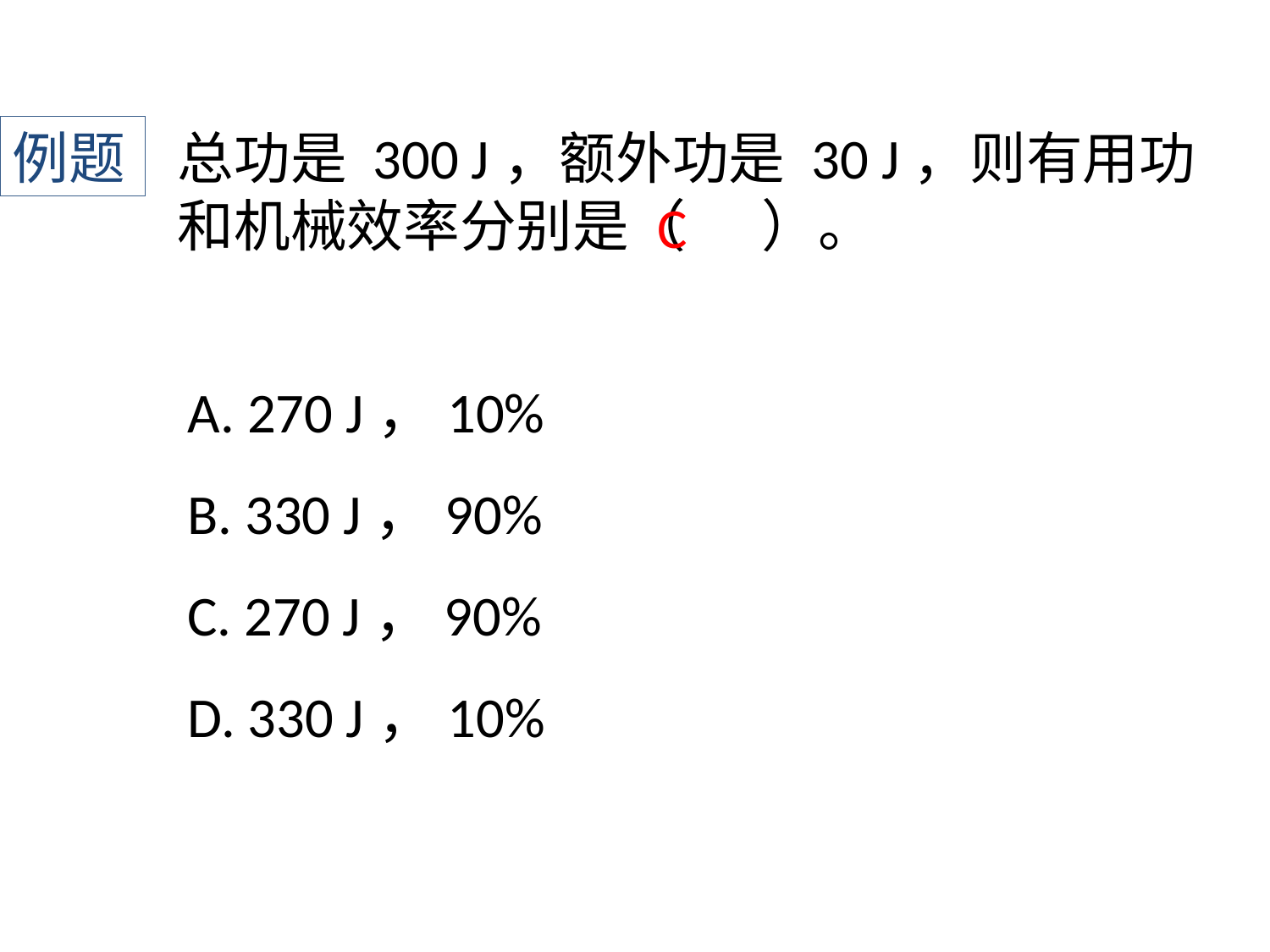

例题
总功是 300 J，额外功是 30 J，则有用功和机械效率分别是（      ）。
C
A. 270 J，10% ﻿﻿﻿﻿﻿﻿﻿﻿﻿﻿
B. 330 J，90% ﻿﻿﻿﻿﻿﻿﻿﻿﻿﻿
C. 270 J，90% ﻿﻿﻿﻿﻿﻿﻿﻿﻿﻿
D. 330 J，10% ﻿﻿﻿﻿﻿﻿﻿﻿﻿﻿